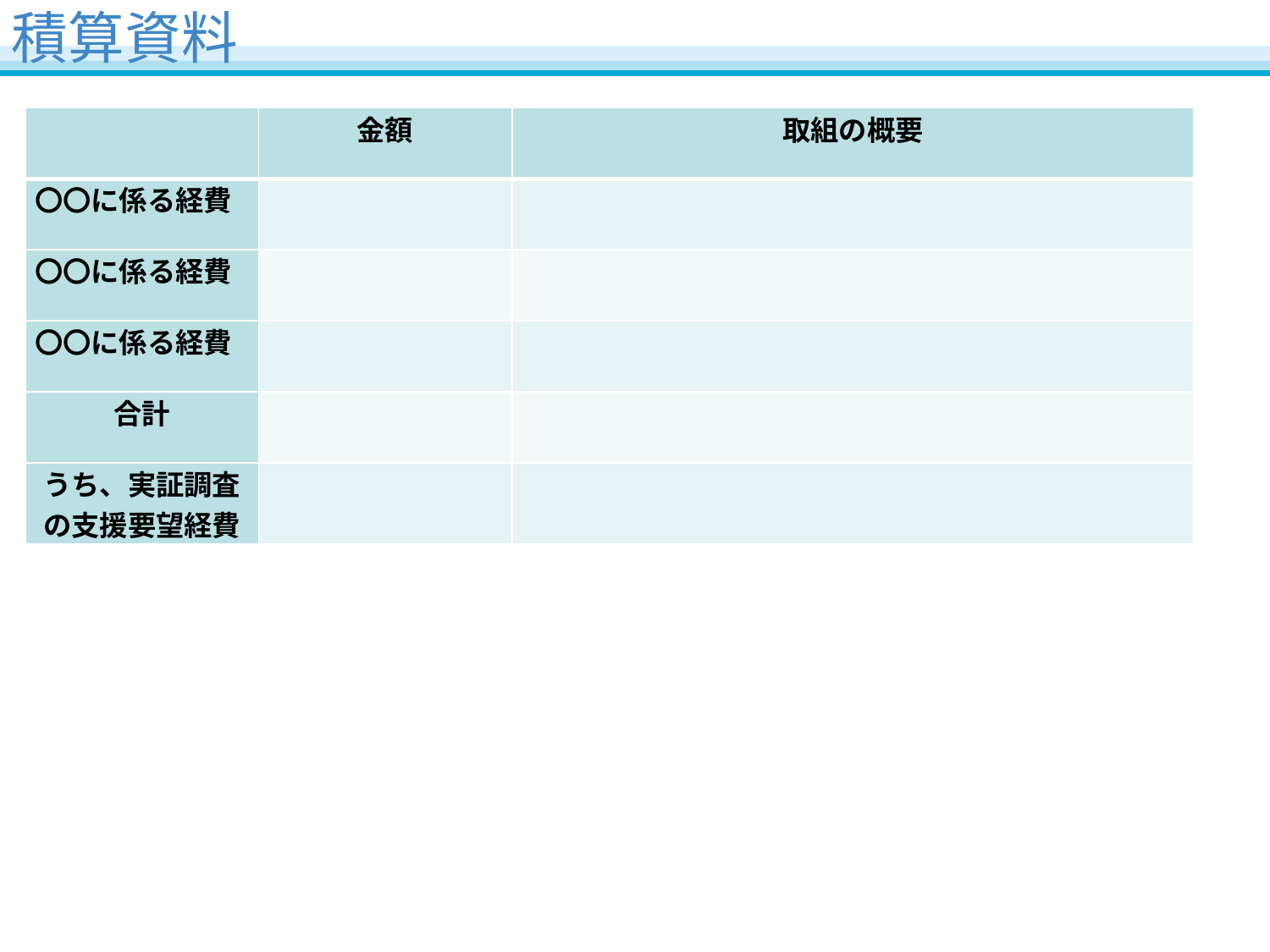

積算資料
|  | 金額 | 取組の概要 |
| --- | --- | --- |
| 〇〇に係る経費 |  |  |
| 〇〇に係る経費 |  |  |
| 〇〇に係る経費 |  |  |
| 合計 |  |  |
| うち、実証調査の支援要望経費 |  |  |